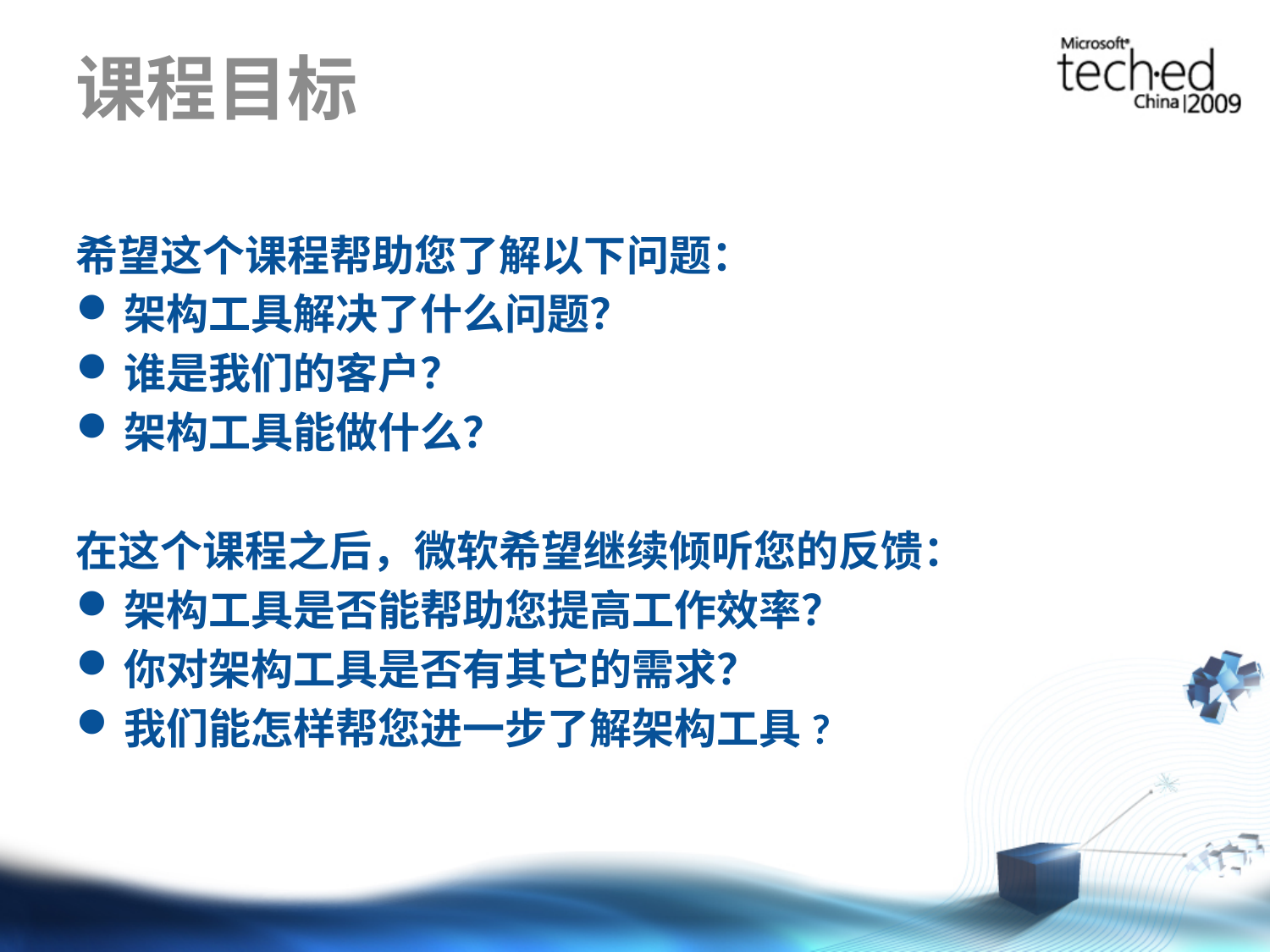

# 课程目标
希望这个课程帮助您了解以下问题：
架构工具解决了什么问题？
谁是我们的客户？
架构工具能做什么？

在这个课程之后，微软希望继续倾听您的反馈：
架构工具是否能帮助您提高工作效率？
你对架构工具是否有其它的需求？
我们能怎样帮您进一步了解架构工具?